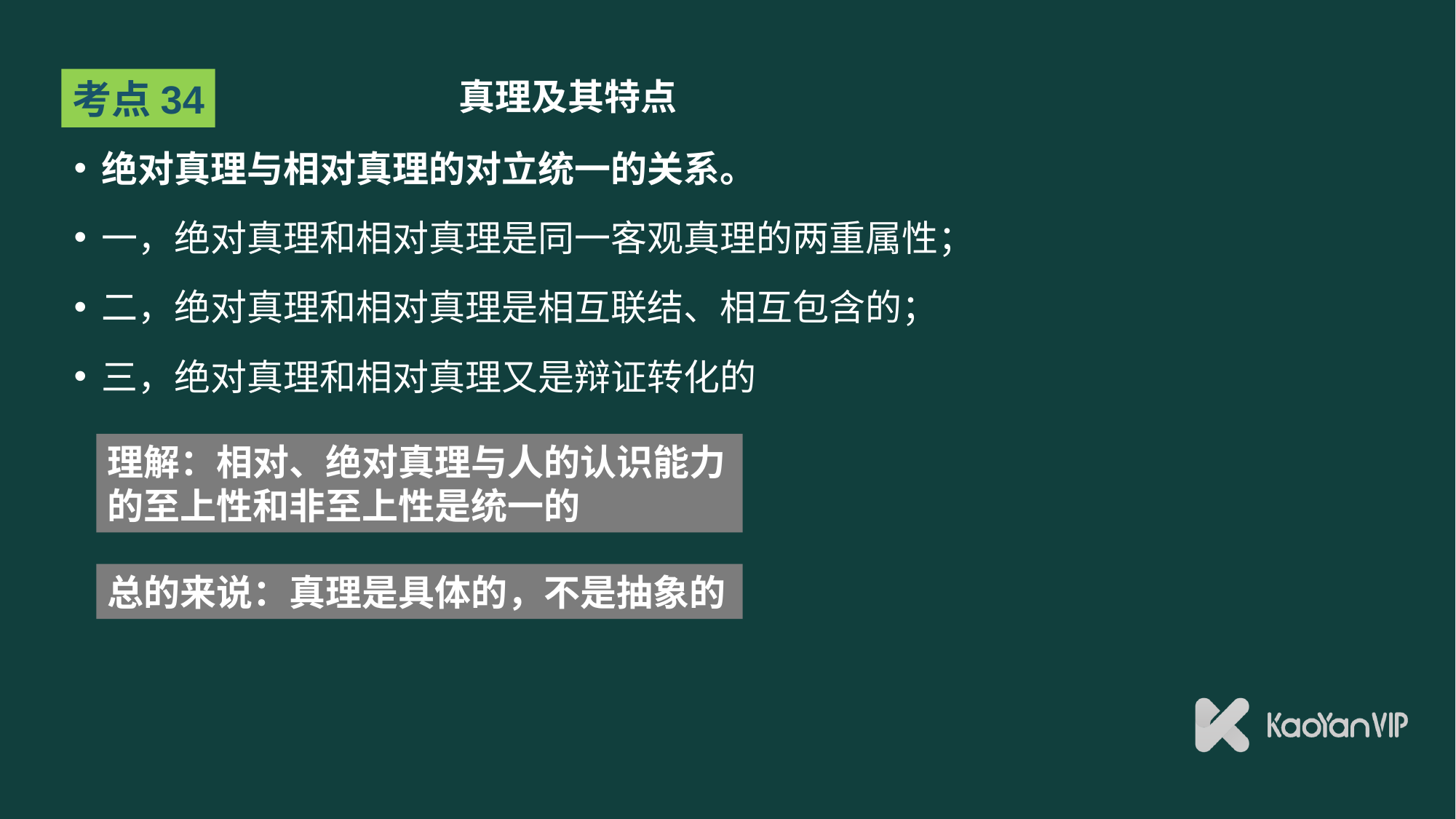

# 真理及其特点
考点34
绝对真理与相对真理的对立统一的关系。
一，绝对真理和相对真理是同一客观真理的两重属性；
二，绝对真理和相对真理是相互联结、相互包含的；
三，绝对真理和相对真理又是辩证转化的

理解：相对、绝对真理与人的认识能力
的至上性和非至上性是统一的
总的来说：真理是具体的，不是抽象的